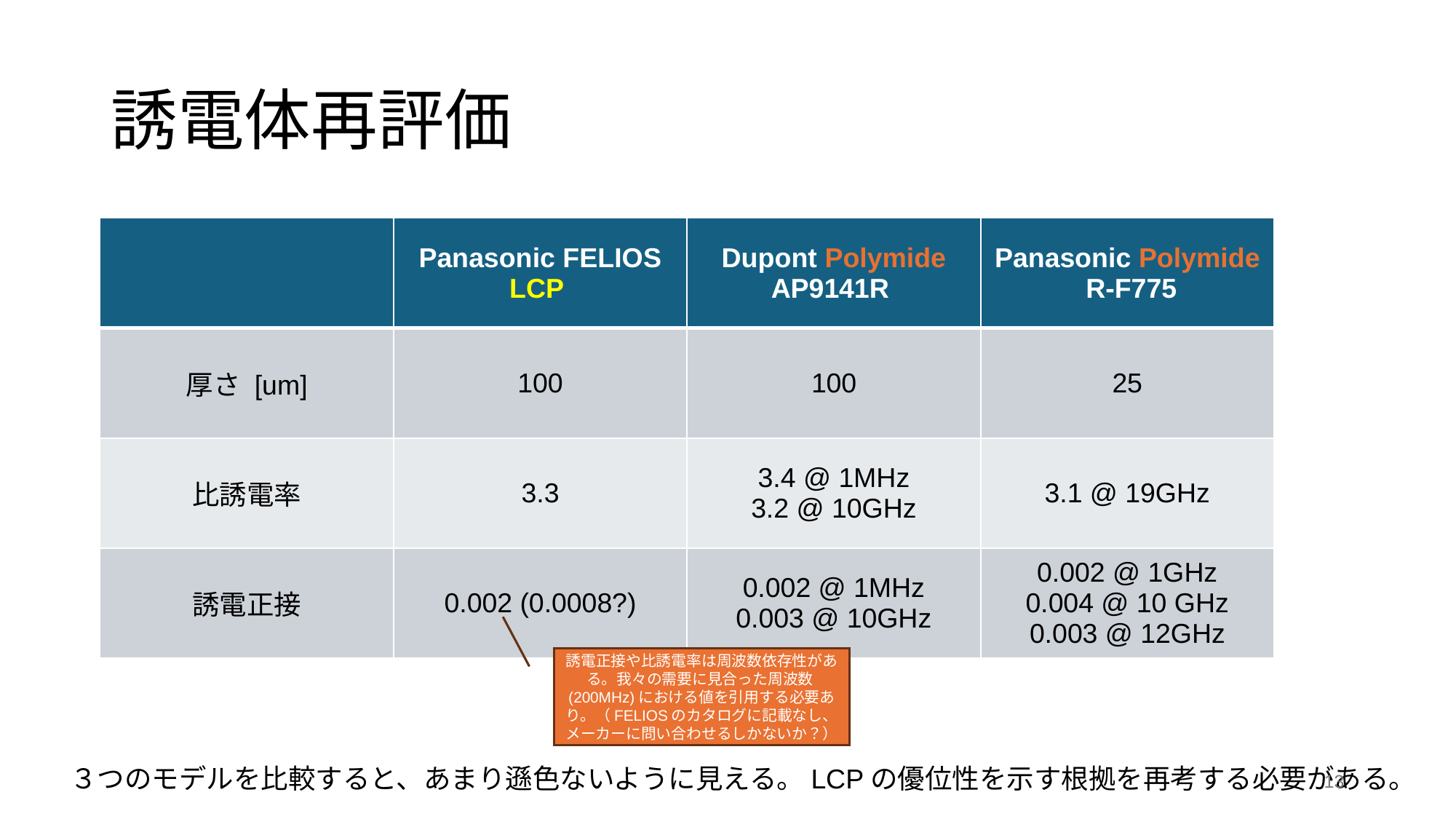

# 誘電体再評価
|  | Panasonic FELIOS LCP | Dupont Polymide AP9141R | Panasonic Polymide R-F775 |
| --- | --- | --- | --- |
| 厚さ [um] | 100 | 100 | 25 |
| 比誘電率 | 3.3 | 3.4 @ 1MHz 3.2 @ 10GHz | 3.1 @ 19GHz |
| 誘電正接 | 0.002 (0.0008?) | 0.002 @ 1MHz 0.003 @ 10GHz | 0.002 @ 1GHz 0.004 @ 10 GHz 0.003 @ 12GHz |
誘電正接や比誘電率は周波数依存性がある。我々の需要に見合った周波数(200MHz)における値を引用する必要あり。（FELIOSのカタログに記載なし、メーカーに問い合わせるしかないか？）
３つのモデルを比較すると、あまり遜色ないように見える。LCPの優位性を示す根拠を再考する必要がある。
13